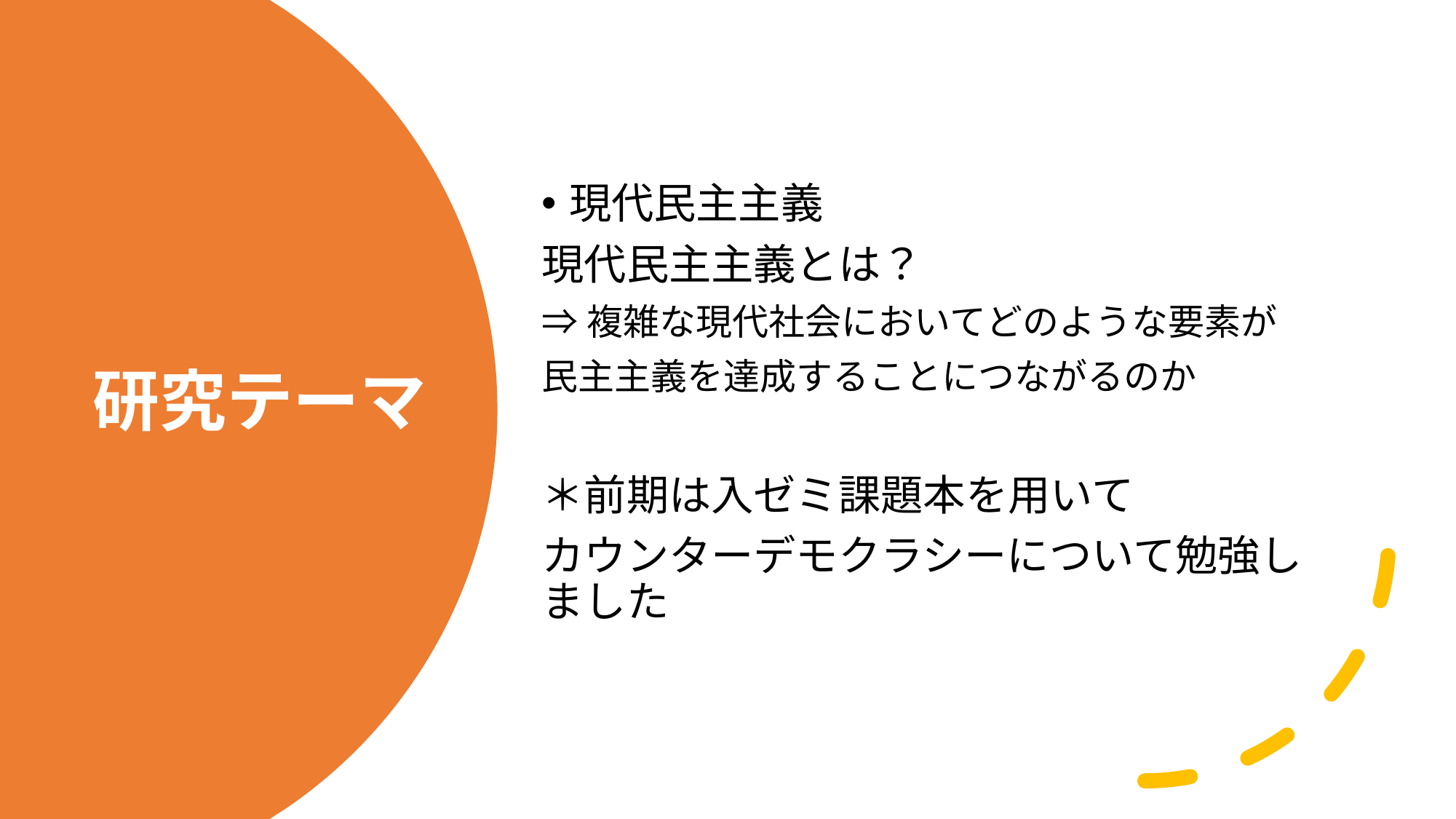

現代民主主義
現代民主主義とは？
⇒複雑な現代社会においてどのような要素が
民主主義を達成することにつながるのか

＊前期は入ゼミ課題本を用いて
カウンターデモクラシーについて勉強しました
# 研究テーマ